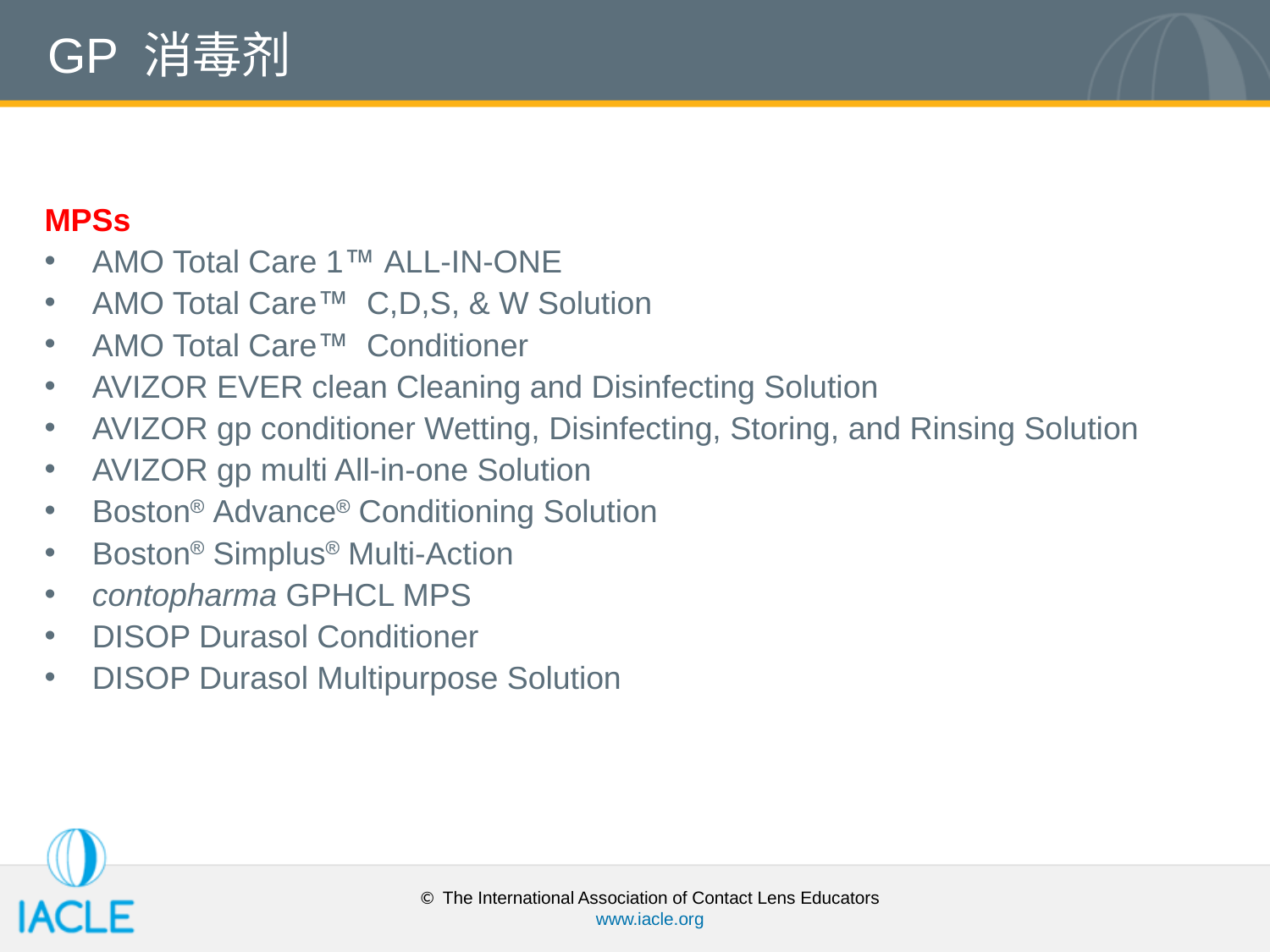

# GP 消毒剂
MPSs
AMO Total Care 1™ ALL-IN-ONE
AMO Total Care™  C,D,S, & W Solution
AMO Total Care™  Conditioner
AVIZOR EVER clean Cleaning and Disinfecting Solution
AVIZOR gp conditioner Wetting, Disinfecting, Storing, and Rinsing Solution
AVIZOR gp multi All-in-one Solution
Boston® Advance® Conditioning Solution
Boston® Simplus® Multi-Action
contopharma GPHCL MPS
DISOP Durasol Conditioner
DISOP Durasol Multipurpose Solution
©  The International Association of Contact Lens Educators
www.iacle.org